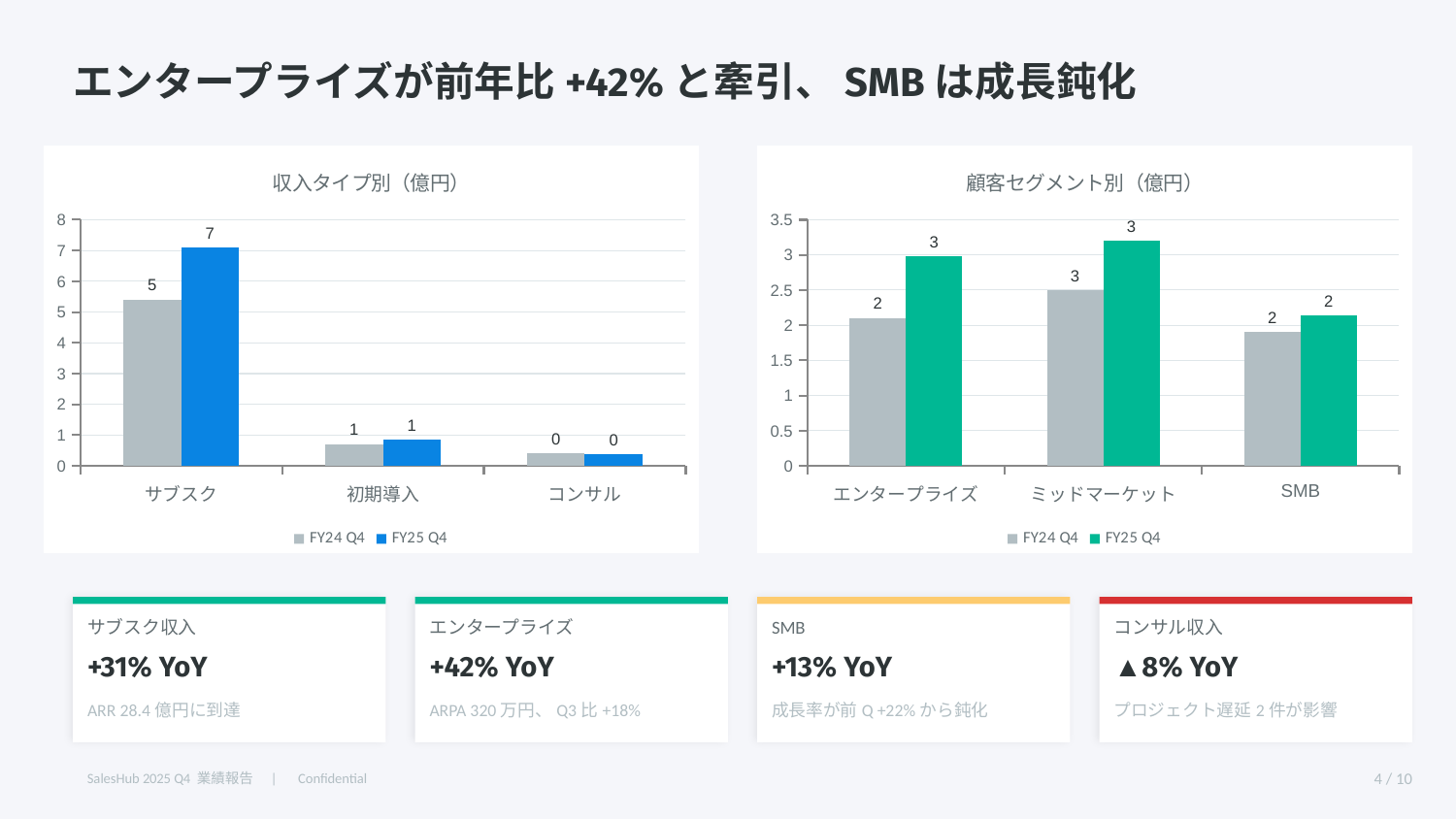

エンタープライズが前年比+42%と牽引、SMBは成長鈍化

### Chart: 収入タイプ別（億円）

| Category | FY24 Q4 | FY25 Q4 |
|---|---|---|
| サブスク | 5.4 | 7.1 |
| 初期導入 | 0.7 | 0.85 |
| コンサル | 0.4 | 0.37 |

### Chart: 顧客セグメント別（億円）

| Category | FY24 Q4 | FY25 Q4 |
|---|---|---|
| エンタープライズ | 2.1 | 2.98 |
| ミッドマーケット | 2.5 | 3.2 |
| SMB | 1.9 | 2.14 |

サブスク収入
エンタープライズ
SMB
コンサル収入
+31% YoY
+42% YoY
+13% YoY
▲8% YoY
ARR 28.4億円に到達
ARPA 320万円、Q3比+18%
成長率が前Q +22%から鈍化
プロジェクト遅延2件が影響
SalesHub 2025 Q4 業績報告　|　Confidential
4 / 10